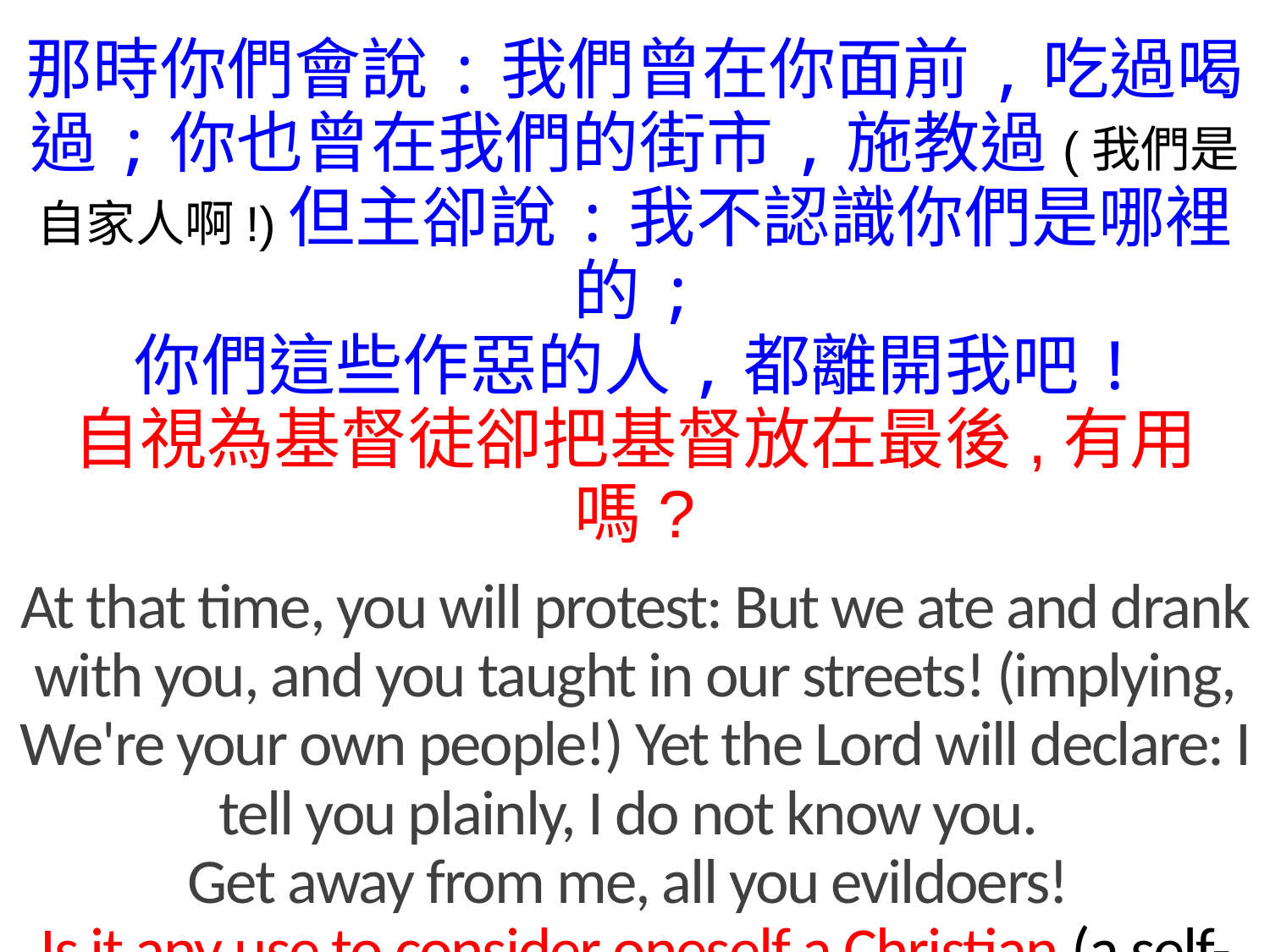

那時你們會說:我們曾在你面前,吃過喝過;你也曾在我們的街市,施教過(我們是自家人啊!)但主卻說:我不認識你們是哪裡的;
你們這些作惡的人,都離開我吧!
自視為基督徒卻把基督放在最後,有用嗎?
At that time, you will protest: But we ate and drank with you, and you taught in our streets! (implying, We're your own people!) Yet the Lord will declare: I tell you plainly, I do not know you.
Get away from me, all you evildoers!
Is it any use to consider oneself a Christian (a self-proclaimed label) yet put Christ last?  NO! no! no!